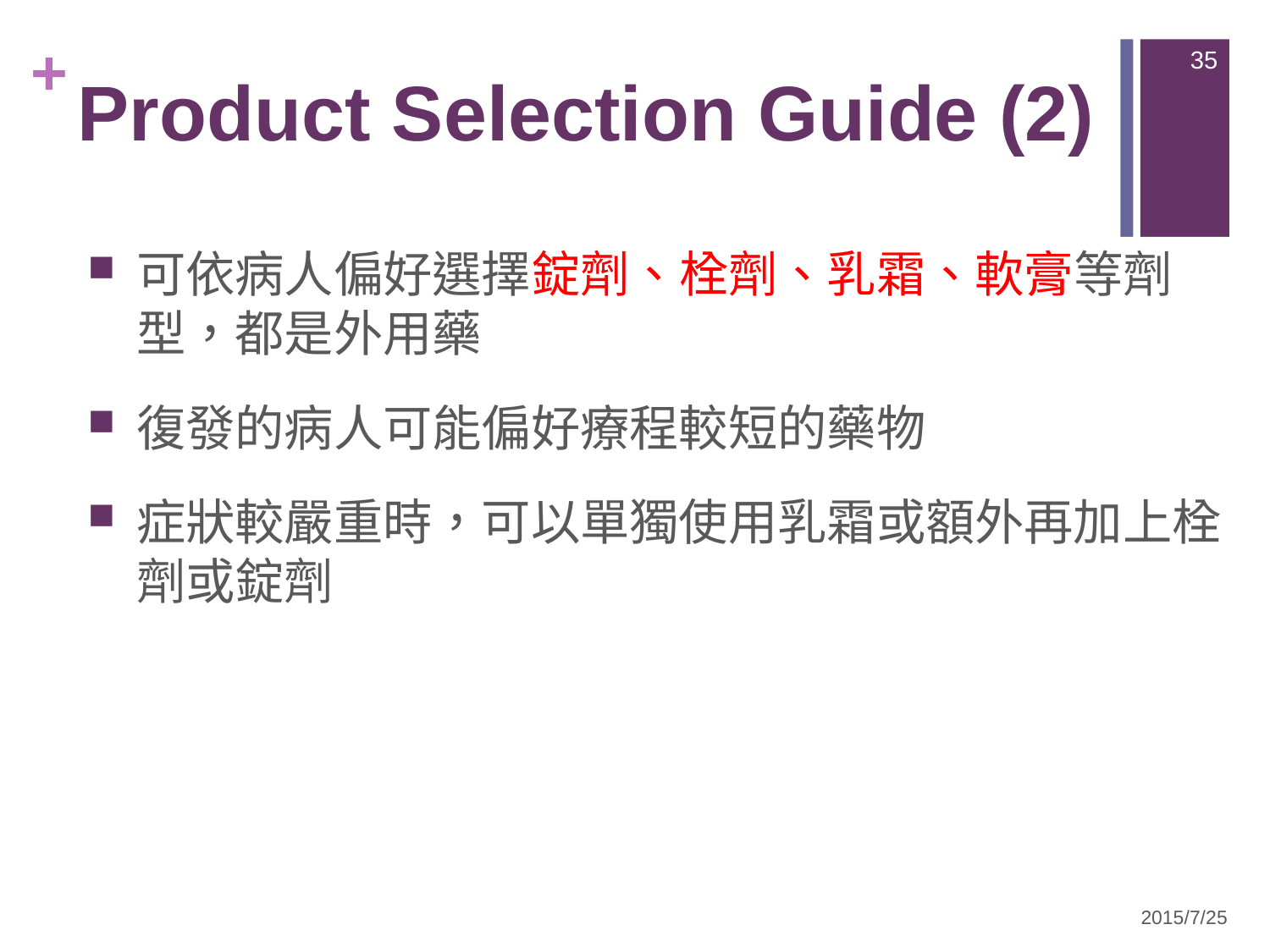

35
Product Selection Guide (2)
可依病人偏好選擇錠劑、栓劑、乳霜、軟膏等劑型，都是外用藥
復發的病人可能偏好療程較短的藥物
症狀較嚴重時，可以單獨使用乳霜或額外再加上栓劑或錠劑

2015/7/25